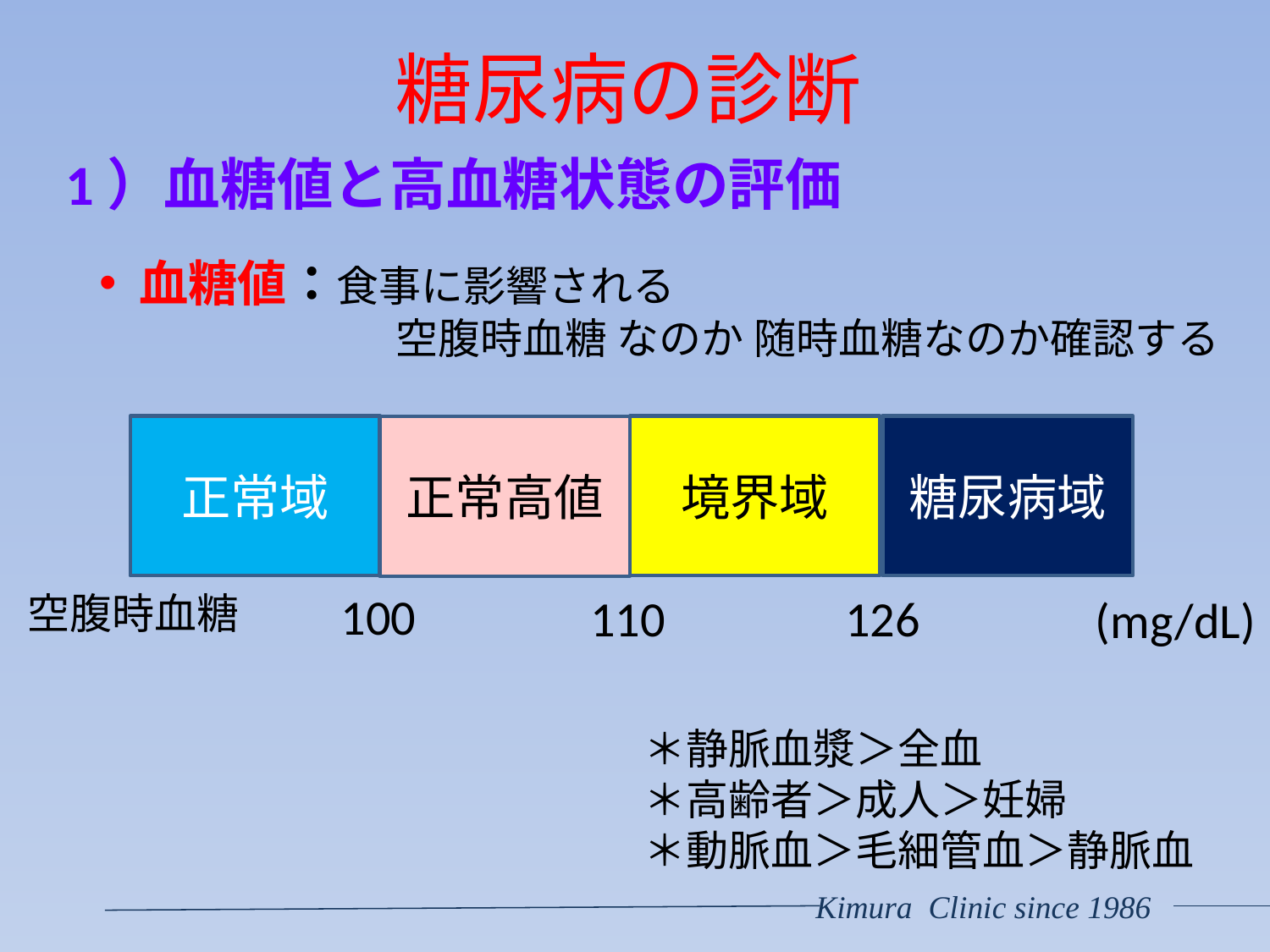

# 糖尿病の診断
1）血糖値と高血糖状態の評価
血糖値：食事に影響される
　　　　　　　空腹時血糖 なのか 随時血糖なのか確認する
正常域
境界域
糖尿病域
正常高値
100
空腹時血糖
110
126
(mg/dL)
＊静脈血漿＞全血
＊高齢者＞成人＞妊婦
＊動脈血＞毛細管血＞静脈血
Kimura  Clinic since 1986